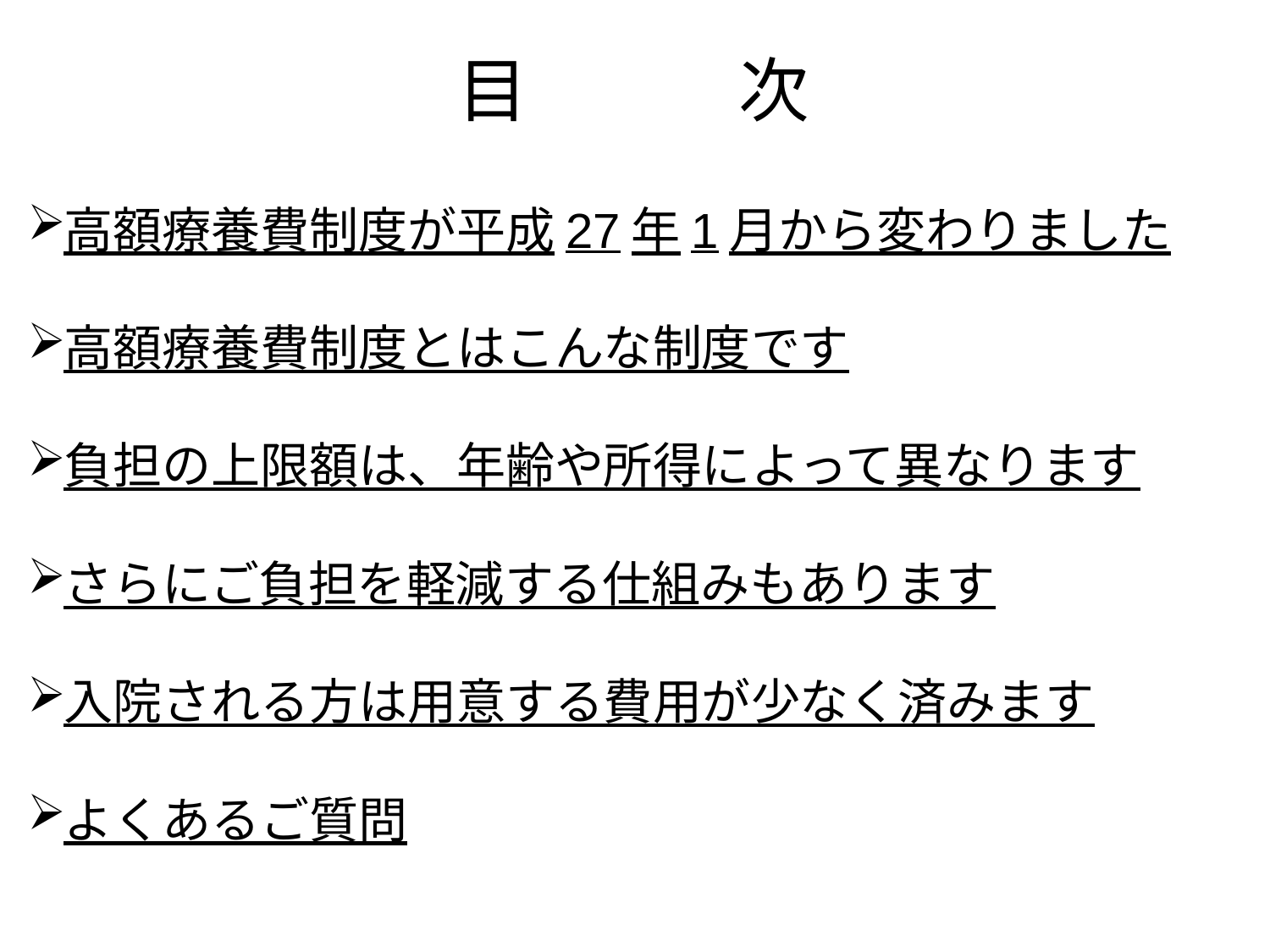

目　　　次
高額療養費制度が平成27年1月から変わりました
高額療養費制度とはこんな制度です
負担の上限額は、年齢や所得によって異なります
さらにご負担を軽減する仕組みもあります
入院される方は用意する費用が少なく済みます
よくあるご質問